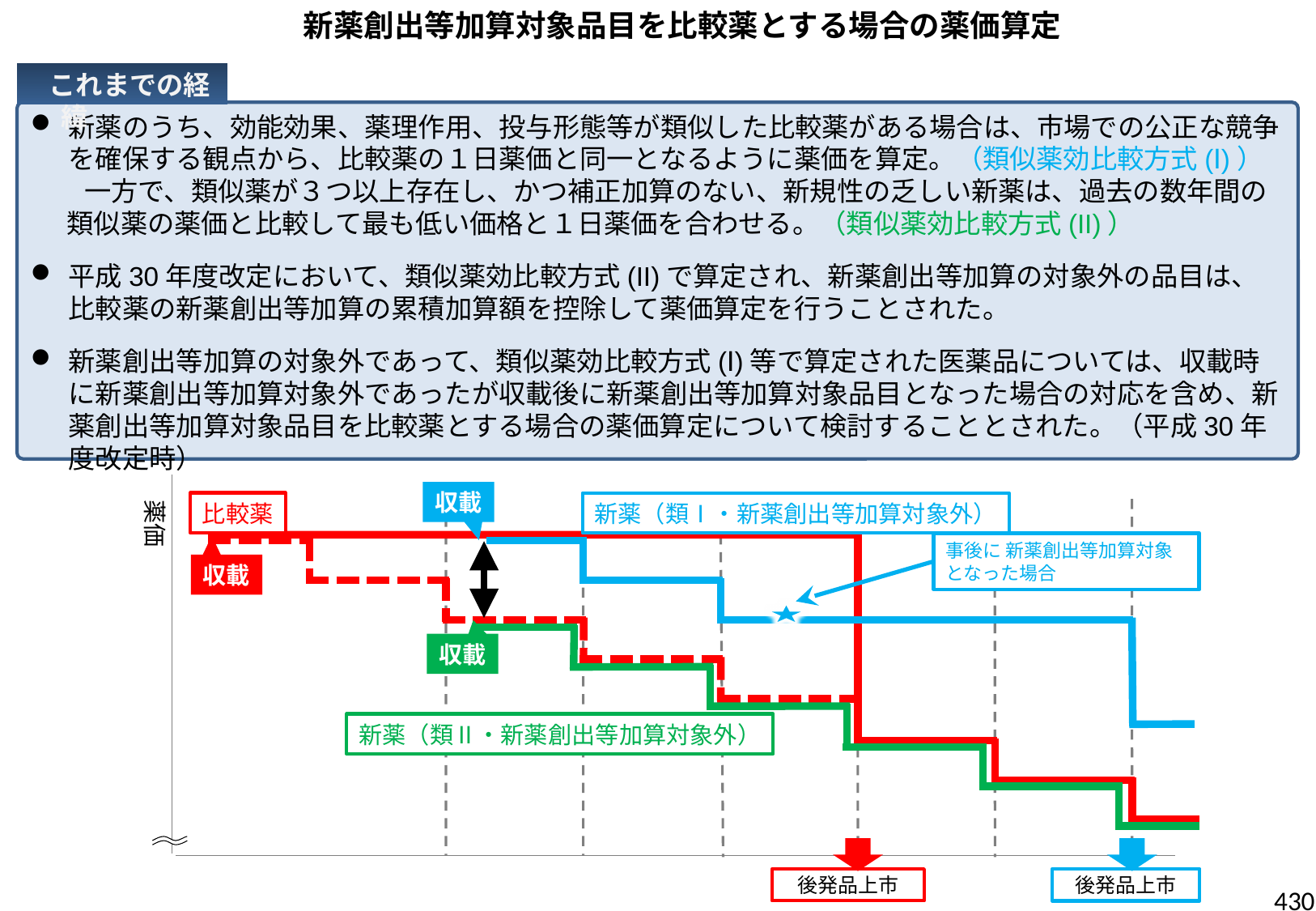

新薬創出等加算対象品目を比較薬とする場合の薬価算定
　これまでの経緯
新薬のうち、効能効果、薬理作用、投与形態等が類似した比較薬がある場合は、市場での公正な競争を確保する観点から、比較薬の１日薬価と同一となるように薬価を算定。（類似薬効比較方式(Ⅰ)）
　　一方で、類似薬が３つ以上存在し、かつ補正加算のない、新規性の乏しい新薬は、過去の数年間の類似薬の薬価と比較して最も低い価格と１日薬価を合わせる。（類似薬効比較方式(II)）
平成30年度改定において、類似薬効比較方式(II)で算定され、新薬創出等加算の対象外の品目は、比較薬の新薬創出等加算の累積加算額を控除して薬価算定を行うことされた。
新薬創出等加算の対象外であって、類似薬効比較方式(Ⅰ)等で算定された医薬品については、収載時に新薬創出等加算対象外であったが収載後に新薬創出等加算対象品目となった場合の対応を含め、新薬創出等加算対象品目を比較薬とする場合の薬価算定について検討することとされた。（平成30年度改定時）
収載
薬価
比較薬
新薬（類Ⅰ・新薬創出等加算対象外）
事後に 新薬創出等加算対象
となった場合
収載

収載
新薬（類Ⅱ・新薬創出等加算対象外）

後発品上市
後発品上市
430